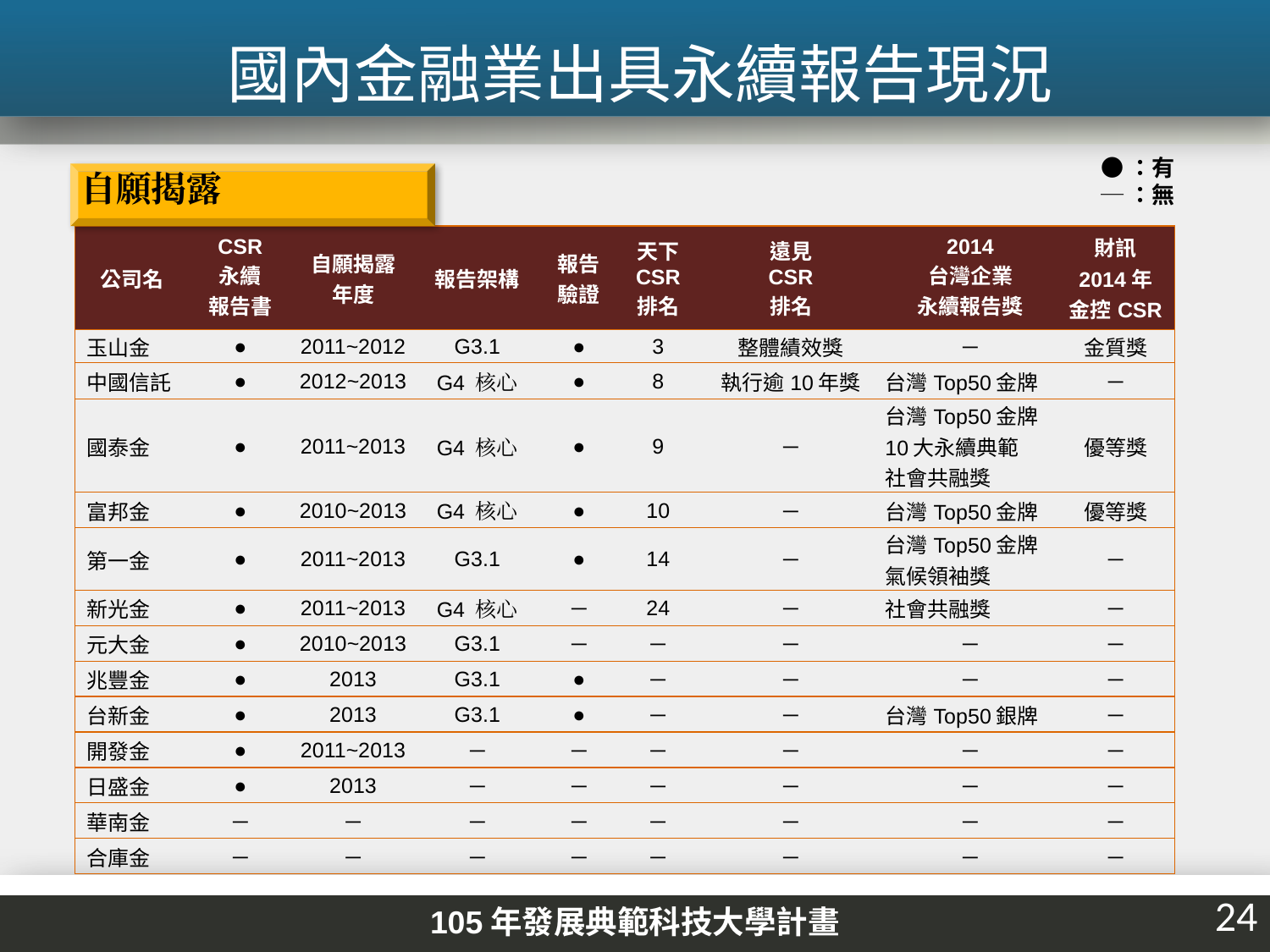

國內金融業出具永續報告現況
●：有
─：無
自願揭露

| 公司名 | CSR 永續 報告書 | 自願揭露年度 | 報告架構 | 報告 驗證 | 天下 CSR 排名 | 遠見 CSR 排名 | 2014 台灣企業 永續報告獎 | 財訊 2014年 金控CSR |
| --- | --- | --- | --- | --- | --- | --- | --- | --- |
| 玉山金 | ● | 2011~2012 | G3.1 | ● | 3 | 整體績效獎 | ─ | 金質獎 |
| 中國信託 | ● | 2012~2013 | G4 核心 | ● | 8 | 執行逾10年獎 | 台灣Top50金牌 | ─ |
| 國泰金 | ● | 2011~2013 | G4 核心 | ● | 9 | ─ | 台灣Top50金牌 10大永續典範 社會共融獎 | 優等獎 |
| 富邦金 | ● | 2010~2013 | G4 核心 | ● | 10 | ─ | 台灣Top50金牌 | 優等獎 |
| 第一金 | ● | 2011~2013 | G3.1 | ● | 14 | ─ | 台灣Top50金牌 氣候領袖獎 | ─ |
| 新光金 | ● | 2011~2013 | G4 核心 | ─ | 24 | ─ | 社會共融獎 | ─ |
| 元大金 | ● | 2010~2013 | G3.1 | ─ | ─ | ─ | ─ | ─ |
| 兆豐金 | ● | 2013 | G3.1 | ● | ─ | ─ | ─ | ─ |
| 台新金 | ● | 2013 | G3.1 | ● | ─ | ─ | 台灣Top50銀牌 | ─ |
| 開發金 | ● | 2011~2013 | ─ | ─ | ─ | ─ | ─ | ─ |
| 日盛金 | ● | 2013 | ─ | ─ | ─ | ─ | ─ | ─ |
| 華南金 | ─ | ─ | ─ | ─ | ─ | ─ | ─ | ─ |
| 合庫金 | ─ | ─ | ─ | ─ | ─ | ─ | ─ | ─ |
24